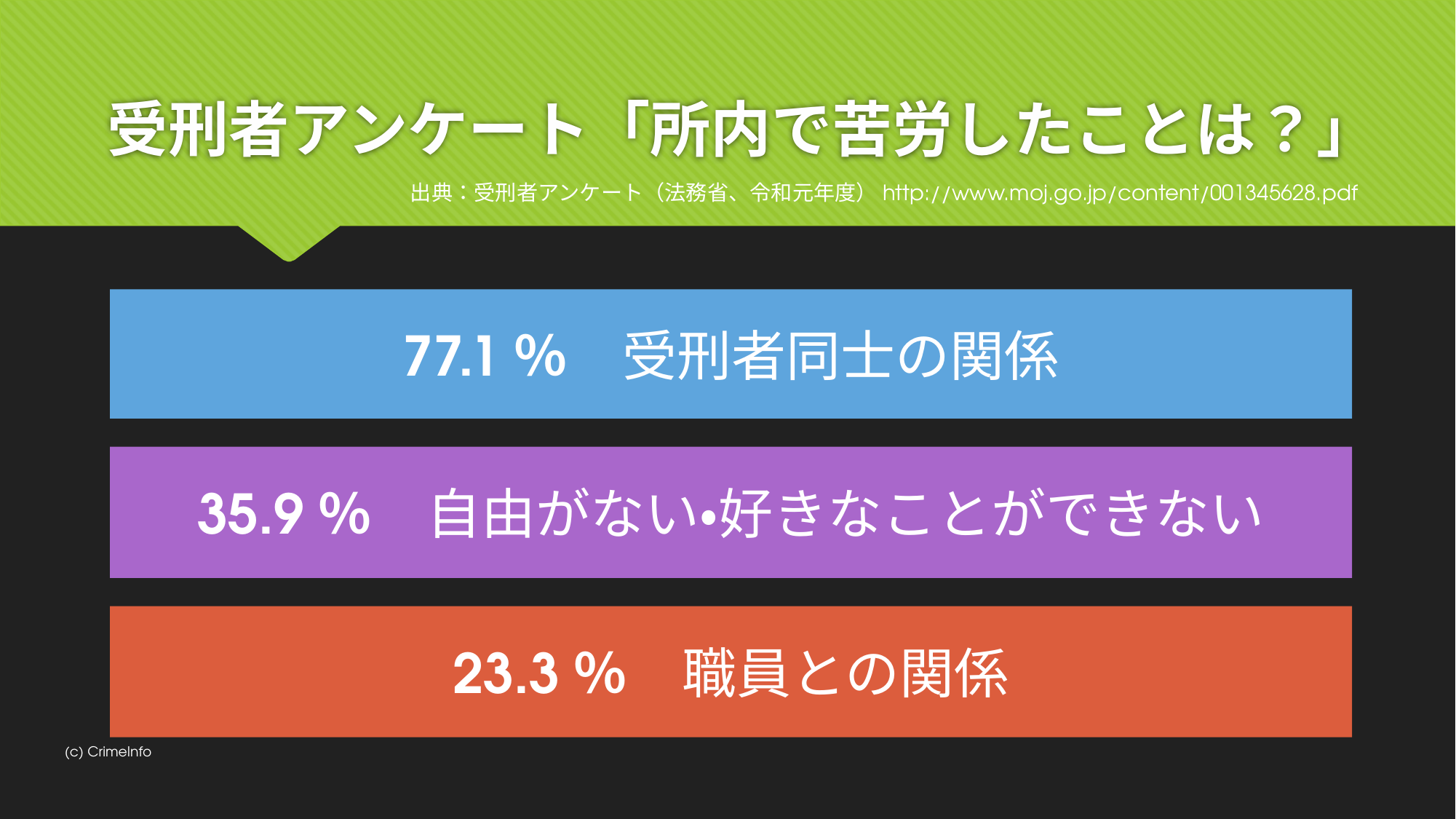

# 受刑者アンケート「所内で苦労したことは？」
出典：受刑者アンケート（法務省、令和元年度）http://www.moj.go.jp/content/001345628.pdf
77.1％　受刑者同士の関係
35.9％　自由がない・好きなことができない
23.3％　職員との関係
(c) CrimeInfo